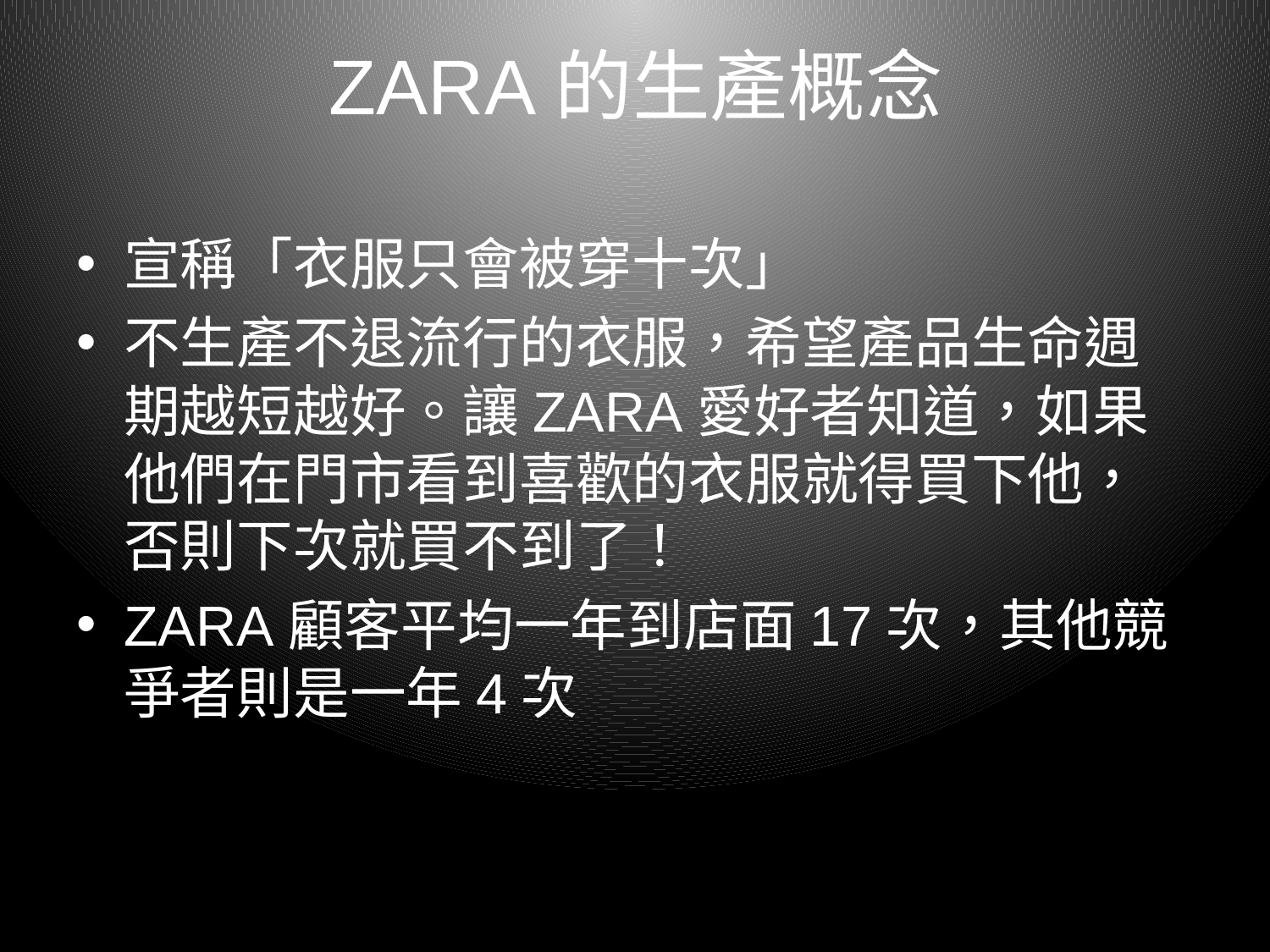

# ZARA的生產概念
宣稱「衣服只會被穿十次」
不生產不退流行的衣服，希望產品生命週期越短越好。讓ZARA愛好者知道，如果他們在門市看到喜歡的衣服就得買下他，否則下次就買不到了！
ZARA顧客平均一年到店面17次，其他競爭者則是一年4次